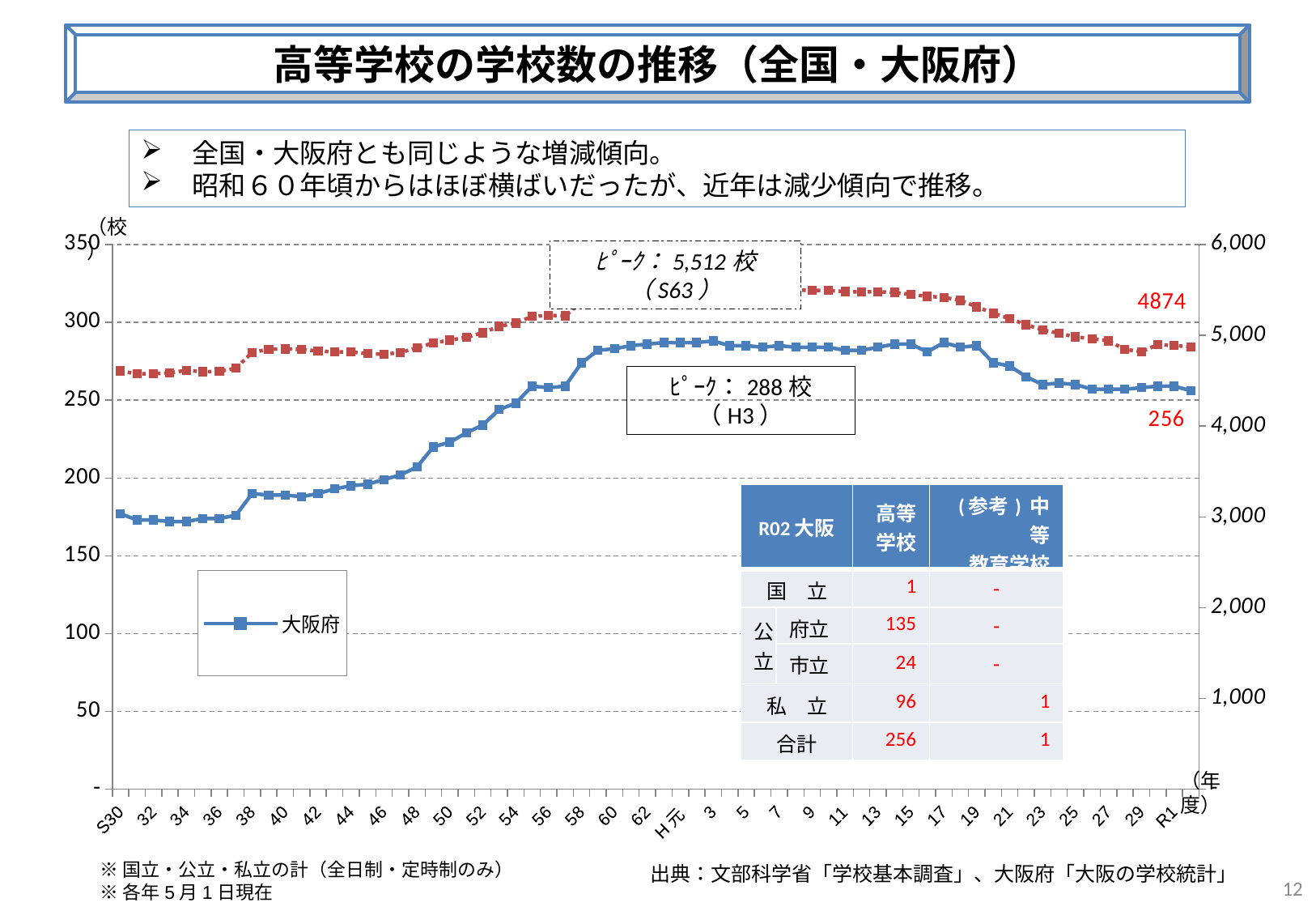

高等学校の学校数の推移（全国・大阪府）
　全国・大阪府とも同じような増減傾向。
　昭和６０年頃からはほぼ横ばいだったが、近年は減少傾向で推移。
（校）

### Chart

| Category | 大阪府 | 全国
<右目盛> |
|---|---|---|
| S30 | 177.0 | 4607.0 |
| 31 | 173.0 | 4575.0 |
| 32 | 173.0 | 4577.0 |
| 33 | 172.0 | 4586.0 |
| 34 | 172.0 | 4615.0 |
| 35 | 174.0 | 4598.0 |
| 36 | 174.0 | 4602.0 |
| 37 | 176.0 | 4637.0 |
| 38 | 190.0 | 4811.0 |
| 39 | 189.0 | 4847.0 |
| 40 | 189.0 | 4849.0 |
| 41 | 188.0 | 4845.0 |
| 42 | 190.0 | 4827.0 |
| 43 | 193.0 | 4817.0 |
| 44 | 195.0 | 4817.0 |
| 45 | 196.0 | 4798.0 |
| 46 | 199.0 | 4791.0 |
| 47 | 202.0 | 4810.0 |
| 48 | 207.0 | 4862.0 |
| 49 | 220.0 | 4916.0 |
| 50 | 223.0 | 4946.0 |
| 51 | 229.0 | 4978.0 |
| 52 | 234.0 | 5028.0 |
| 53 | 244.0 | 5098.0 |
| 54 | 248.0 | 5135.0 |
| 55 | 259.0 | 5208.0 |
| 56 | 258.0 | 5219.0 |
| 57 | 259.0 | 5213.0 |
| 58 | 274.0 | 5369.0 |
| 59 | 282.0 | 5427.0 |
| 60 | 283.0 | 5453.0 |
| 61 | 285.0 | 5491.0 |
| 62 | 286.0 | 5508.0 |
| 63 | 287.0 | 5512.0 |
| H元 | 287.0 | 5511.0 |
| 2 | 287.0 | 5506.0 |
| 3 | 288.0 | 5503.0 |
| 4 | 285.0 | 5501.0 |
| 5 | 285.0 | 5501.0 |
| 6 | 284.0 | 5497.0 |
| 7 | 285.0 | 5501.0 |
| 8 | 284.0 | 5496.0 |
| 9 | 284.0 | 5496.0 |
| 10 | 284.0 | 5493.0 |
| 11 | 282.0 | 5481.0 |
| 12 | 282.0 | 5478.0 |
| 13 | 284.0 | 5479.0 |
| 14 | 286.0 | 5472.0 |
| 15 | 286.0 | 5450.0 |
| 16 | 281.0 | 5429.0 |
| 17 | 287.0 | 5418.0 |
| 18 | 284.0 | 5385.0 |
| 19 | 285.0 | 5313.0 |
| 20 | 274.0 | 5243.0 |
| 21 | 272.0 | 5183.0 |
| 22 | 265.0 | 5116.0 |
| 23 | 260.0 | 5060.0 |
| 24 | 261.0 | 5022.0 |
| 25 | 260.0 | 4981.0 |
| 26 | 257.0 | 4963.0 |
| 27 | 257.0 | 4939.0 |
| 28 | 257.0 | 4845.0 |
| 29 | 258.0 | 4820.0 |
| 30 | 259.0 | 4897.0 |
| R1 | 259.0 | 4887.0 |
| R2 | 256.0 | 4874.0 |
ﾋﾟｰｸ：5,512校（S63）
ﾋﾟｰｸ：288校（H3）
| R02大阪 |  | 高等 学校 | (参考) 中等 教育学校 |
| --- | --- | --- | --- |
| 国　立 |  | 1 | - |
| 公立 | 府立 | 135 | - |
|  | 市立 | 24 | - |
| 私　立 |  | 96 | 1 |
| 合計 |  | 256 | 1 |
（年度）
※国立・公立・私立の計（全日制・定時制のみ）
※各年5月1日現在
出典：文部科学省「学校基本調査」、大阪府「大阪の学校統計」
12